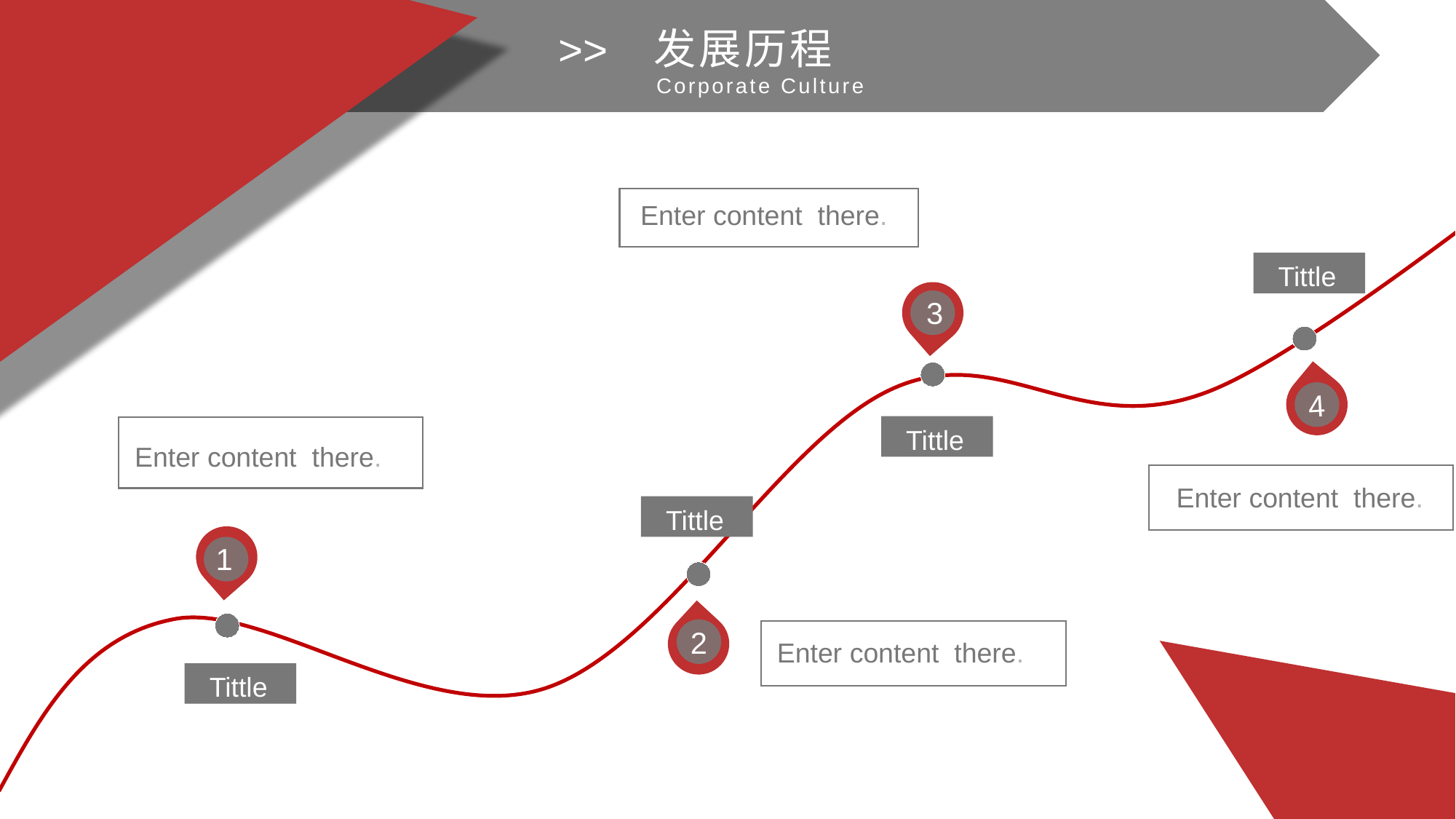

发展历程
>>

Corporate Culture

Enter content  there.

Tittle

Tittle

3

4

Enter content  there.

Enter content  there.

Tittle

Enter content  there.

1

2

Tittle